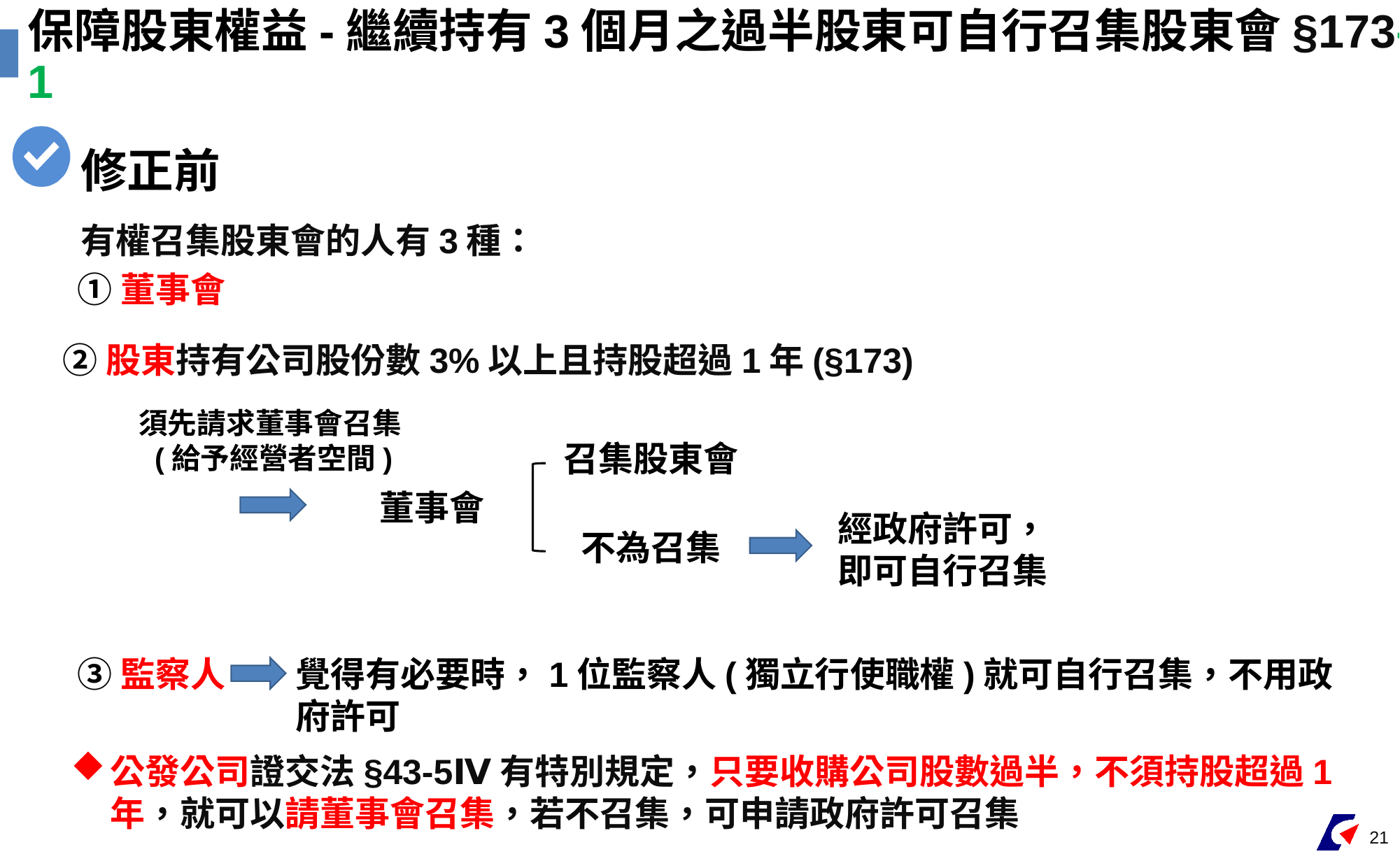

保障股東權益-繼續持有3個月之過半股東可自行召集股東會§173-1
修正前
有權召集股東會的人有3種：

①董事會
②股東持有公司股份數3%以上且持股超過1年(§173)
須先請求董事會召集(給予經營者空間)
召集股東會

董事會
經政府許可，即可自行召集
不為召集

覺得有必要時，1位監察人(獨立行使職權)就可自行召集，不用政府許可
③監察人

公發公司證交法§43-5Ⅳ有特別規定，只要收購公司股數過半，不須持股超過1年，就可以請董事會召集，若不召集，可申請政府許可召集
21